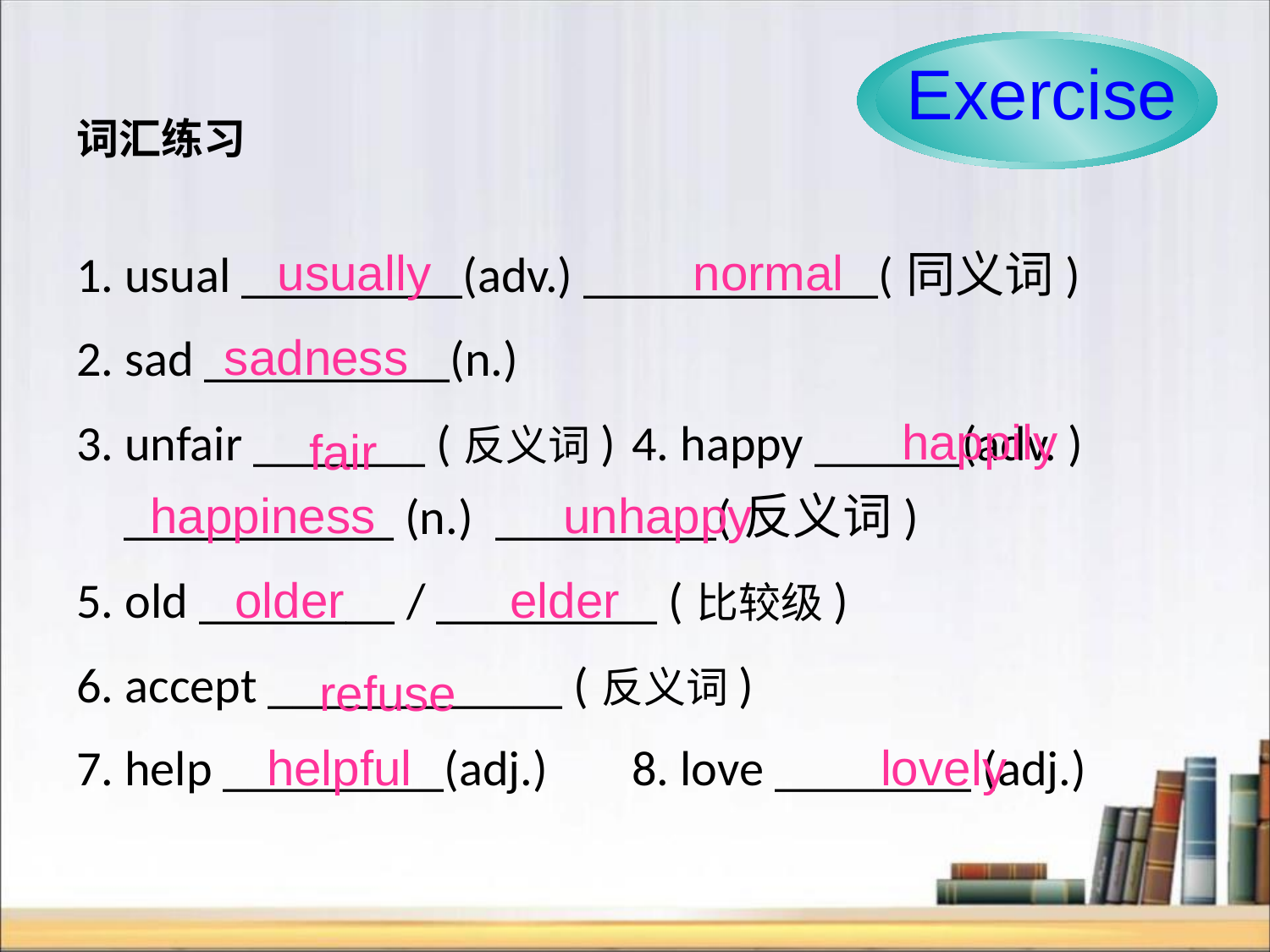

Exercise
词汇练习
1. usual _________(adv.) ____________(同义词)
2. sad __________(n.)
3. unfair _______ (反义词) 	4. happy ______(adv. ) ___________ (n.)  _________(反义词)
5. old ________ / _________ (比较级)
6. accept ____________ (反义词)
7. help _________(adj.)  	8. love ________ (adj.)
usually
normal
sadness
happily
fair
happiness
unhappy
older
elder
refuse
helpful
lovely